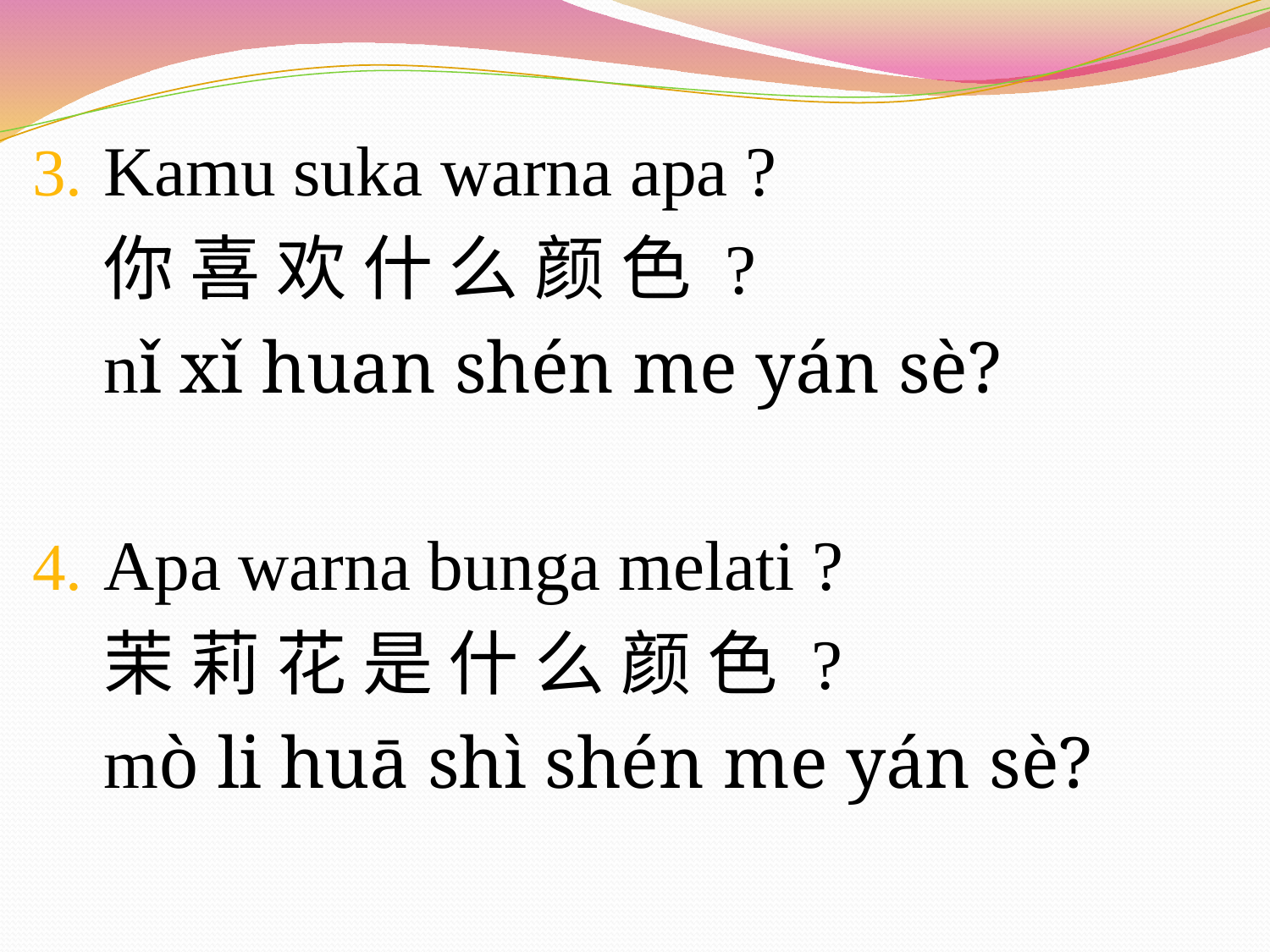

Kamu suka warna apa ?
	你 喜 欢 什 么 颜 色 ?
	nǐ xǐ huan shén me yán sè?

Apa warna bunga melati ?
	茉 莉 花 是 什 么 颜 色 ?
	mò li huā shì shén me yán sè?